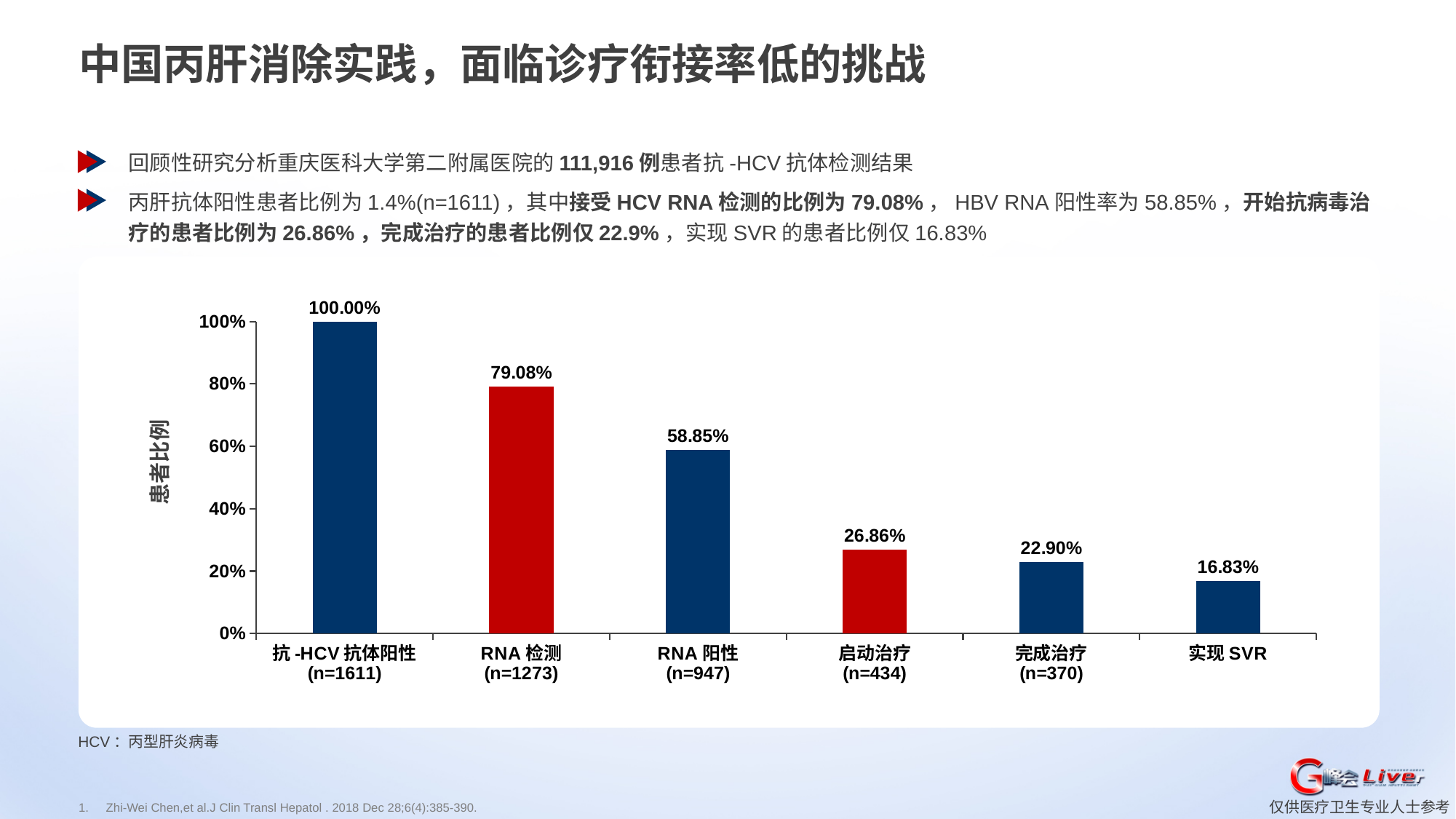

中国丙肝消除实践，面临诊疗衔接率低的挑战
回顾性研究分析重庆医科大学第二附属医院的111,916例患者抗-HCV抗体检测结果
丙肝抗体阳性患者比例为1.4%(n=1611)，其中接受HCV RNA检测的比例为79.08%，HBV RNA阳性率为58.85%，开始抗病毒治疗的患者比例为26.86%，完成治疗的患者比例仅22.9%，实现SVR的患者比例仅16.83%

### Chart

| Category | 患者占比 |
|---|---|
| 抗-HCV抗体阳性
(n=1611) | 1.0 |
| RNA检测
(n=1273) | 0.7908 |
| RNA阳性
(n=947) | 0.5885 |
| 启动治疗
(n=434) | 0.2686 |
| 完成治疗
(n=370) | 0.229 |
| 实现SVR | 0.1683 |
患者比例
HCV：丙型肝炎病毒
Zhi-Wei Chen,et al.J Clin Transl Hepatol . 2018 Dec 28;6(4):385-390.